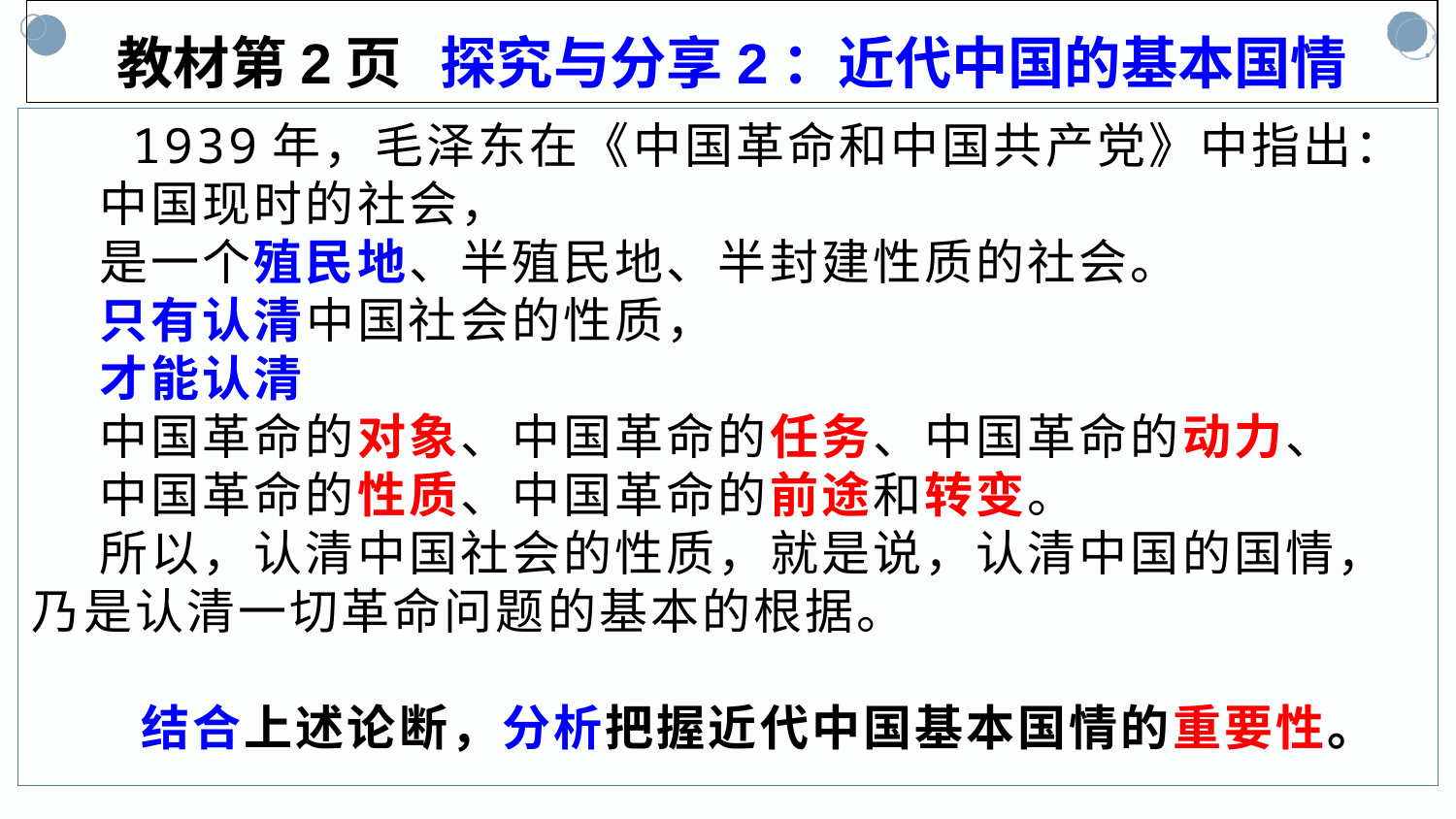

教材第2页   探究与分享2：近代中国的基本国情
      1939年，毛泽东在《中国革命和中国共产党》中指出：
    中国现时的社会，
    是一个殖民地、半殖民地、半封建性质的社会。
    只有认清中国社会的性质，
    才能认清
    中国革命的对象、中国革命的任务、中国革命的动力、
    中国革命的性质、中国革命的前途和转变。
    所以，认清中国社会的性质，就是说，认清中国的国情，乃是认清一切革命问题的基本的根据。

       结合上述论断，分析把握近代中国基本国情的重要性。